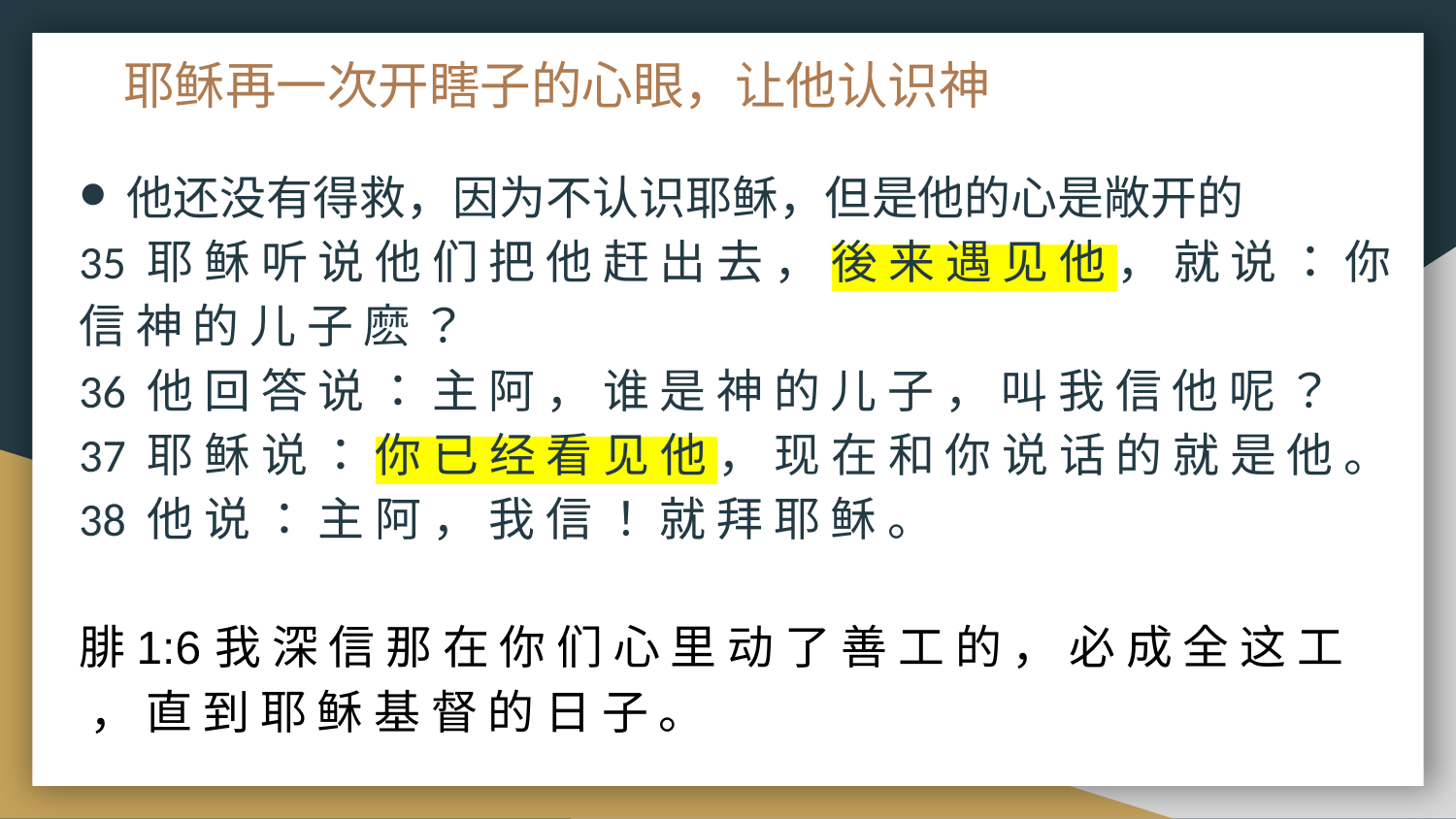

# 耶稣再一次开瞎子的心眼，让他认识神
他还没有得救，因为不认识耶稣，但是他的心是敞开的
35 耶 稣 听 说 他 们 把 他 赶 出 去 ， 後 来 遇 见 他 ， 就 说 ： 你 信 神 的 儿 子 麽 ？
36 他 回 答 说 ： 主 阿 ， 谁 是 神 的 儿 子 ， 叫 我 信 他 呢 ？
37 耶 稣 说 ： 你 已 经 看 见 他 ， 现 在 和 你 说 话 的 就 是 他 。
38 他 说 ： 主 阿 ， 我 信 ！ 就 拜 耶 稣 。

腓1:6 我 深 信 那 在 你 们 心 里 动 了 善 工 的 ， 必 成 全 这 工 ， 直 到 耶 稣 基 督 的 日 子 。